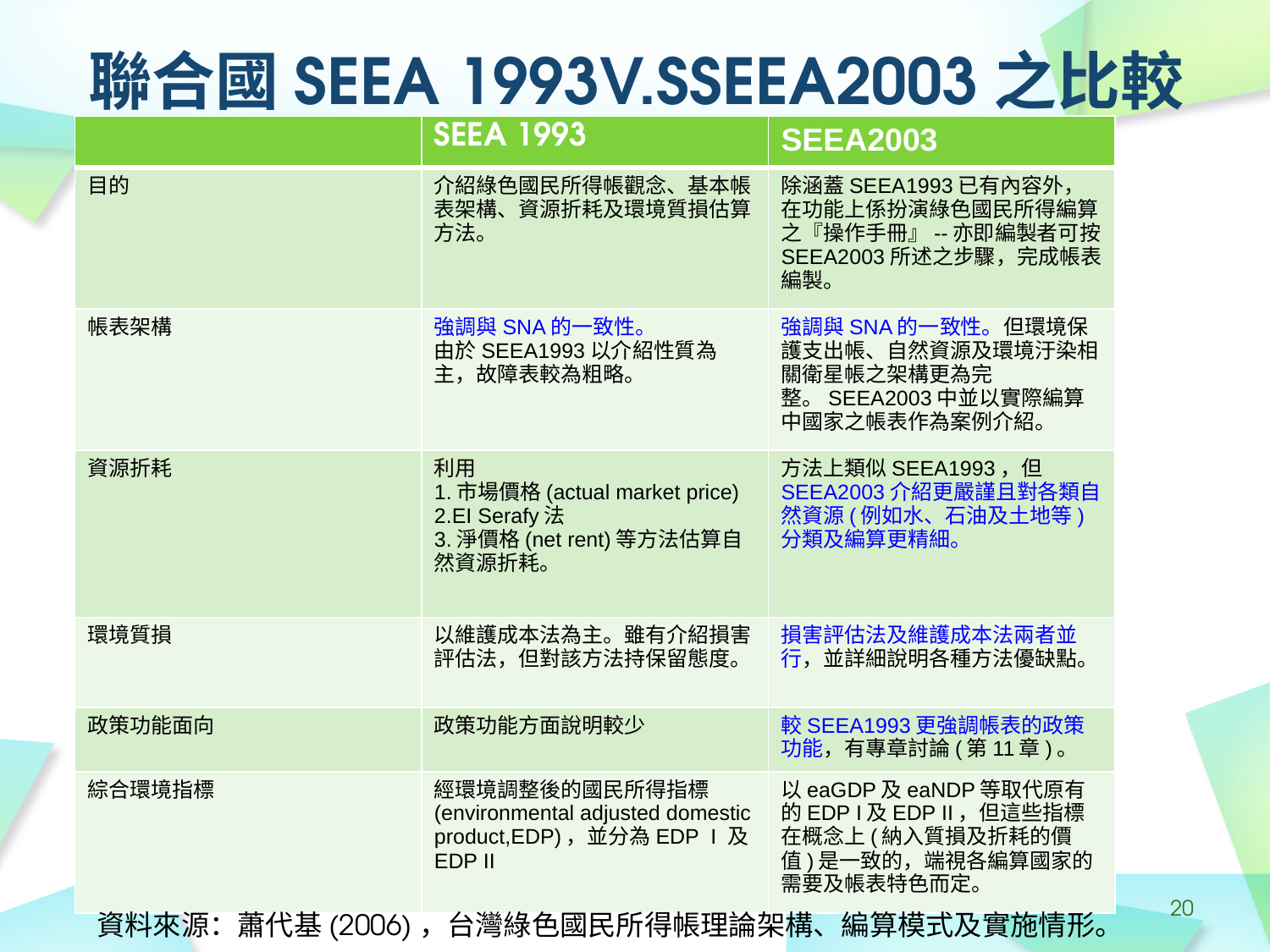

# 聯合國SEEA 1993V.SSEEA2003之比較
|  | SEEA 1993 | SEEA2003 |
| --- | --- | --- |
| 目的 | 介紹綠色國民所得帳觀念、基本帳表架構、資源折耗及環境質損估算方法。 | 除涵蓋SEEA1993已有內容外，在功能上係扮演綠色國民所得編算之『操作手冊』--亦即編製者可按SEEA2003所述之步驟，完成帳表編製。 |
| 帳表架構 | 強調與SNA的一致性。 由於SEEA1993以介紹性質為主，故障表較為粗略。 | 強調與SNA的一致性。但環境保護支出帳、自然資源及環境汙染相關衛星帳之架構更為完整。SEEA2003中並以實際編算中國家之帳表作為案例介紹。 |
| 資源折耗 | 利用 1.市場價格(actual market price) 2.EI Serafy法 3.淨價格(net rent)等方法估算自然資源折耗。 | 方法上類似SEEA1993，但SEEA2003介紹更嚴謹且對各類自然資源(例如水、石油及土地等)分類及編算更精細。 |
| 環境質損 | 以維護成本法為主。雖有介紹損害評估法，但對該方法持保留態度。 | 損害評估法及維護成本法兩者並行，並詳細說明各種方法優缺點。 |
| 政策功能面向 | 政策功能方面說明較少 | 較SEEA1993更強調帳表的政策功能，有專章討論(第11章)。 |
| 綜合環境指標 | 經環境調整後的國民所得指標(environmental adjusted domestic product,EDP)，並分為EDP I 及EDP II | 以eaGDP及eaNDP等取代原有的EDP I及EDP II，但這些指標在概念上(納入質損及折耗的價值)是一致的，端視各編算國家的需要及帳表特色而定。 |
20
資料來源：蕭代基(2006)，台灣綠色國民所得帳理論架構、編算模式及實施情形。